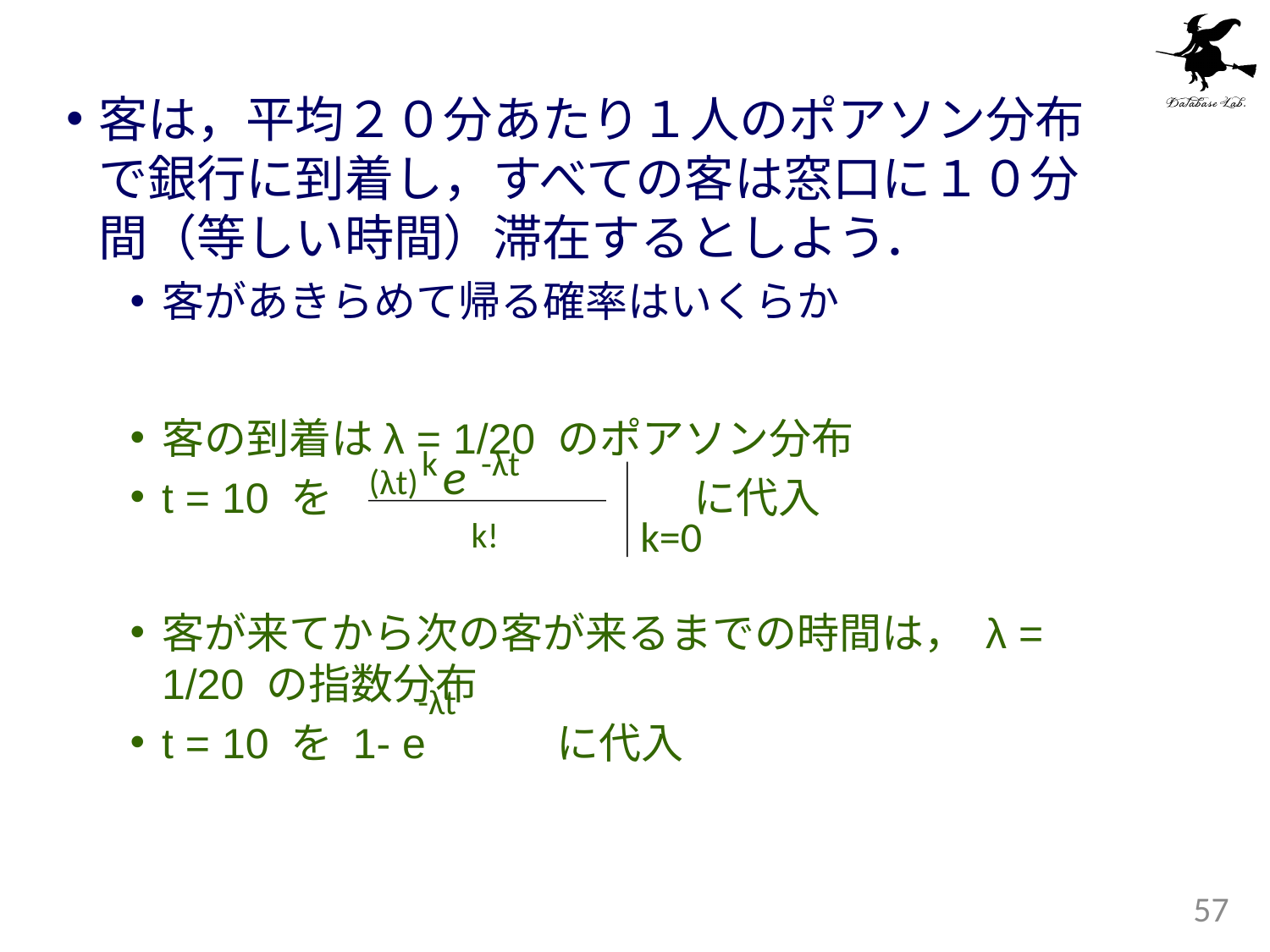

客は，平均２０分あたり１人のポアソン分布で銀行に到着し，すべての客は窓口に１０分間（等しい時間）滞在するとしよう．
客があきらめて帰る確率はいくらか

客の到着はλ = 1/20 のポアソン分布
t = 10 を                      　　       に代入

客が来てから次の客が来るまでの時間は， λ = 1/20 の指数分布
t = 10 を 1- e   　　に代入

-λt
k
(λt)   e

k=0
k!
-λt
57